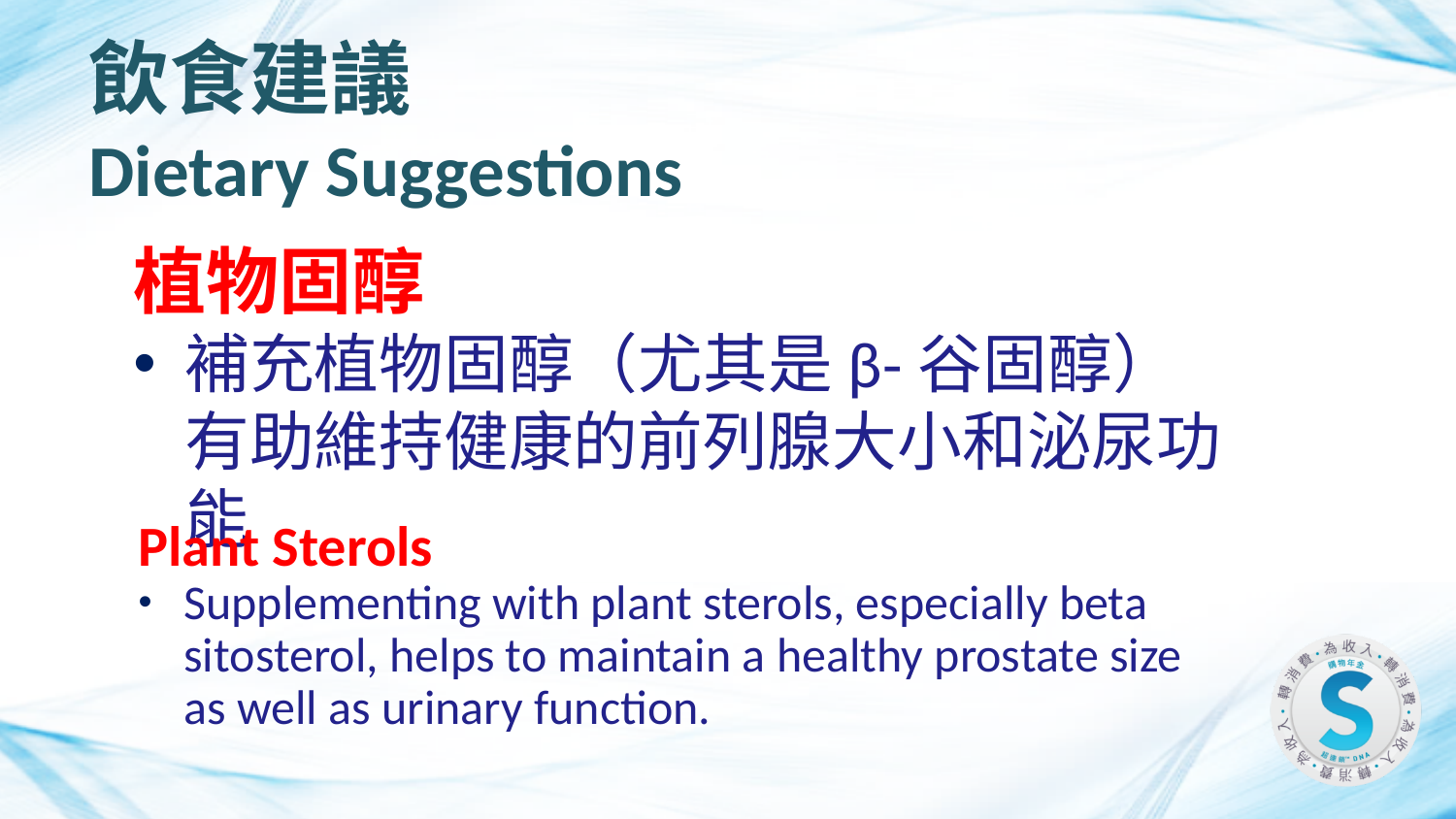

飲食建議
Dietary Suggestions
植物固醇
補充植物固醇（尤其是β-谷固醇）有助維持健康的前列腺大小和泌尿功能
Plant Sterols
Supplementing with plant sterols, especially beta sitosterol, helps to maintain a healthy prostate size as well as urinary function.